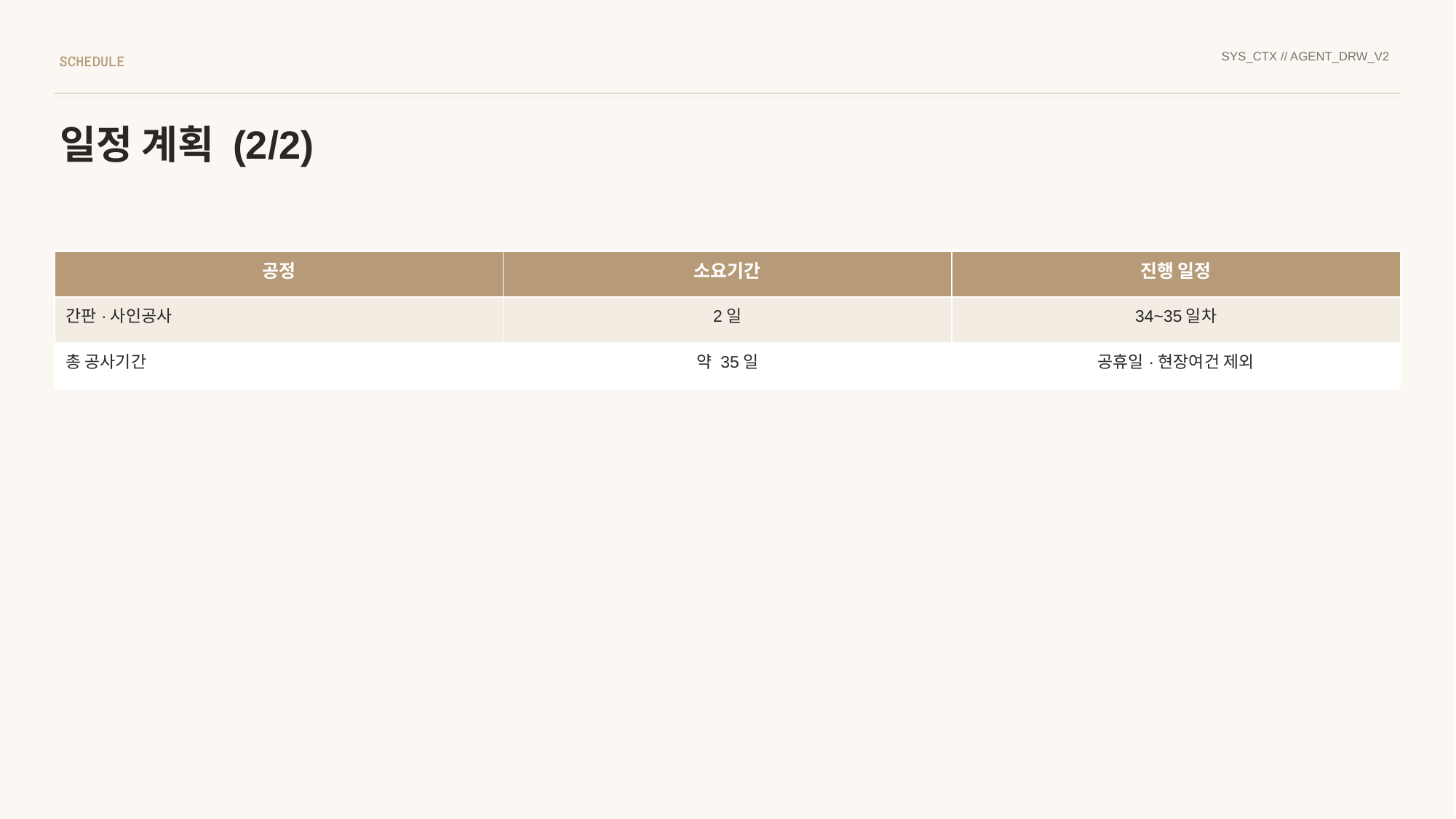

SYS_CTX // AGENT_DRW_V2
SCHEDULE

일정 계획 (2/2)
| 공정 | 소요기간 | 진행 일정 |
| --- | --- | --- |
| 간판·사인공사 | 2일 | 34~35일차 |
| 총 공사기간 | 약 35일 | 공휴일·현장여건 제외 |